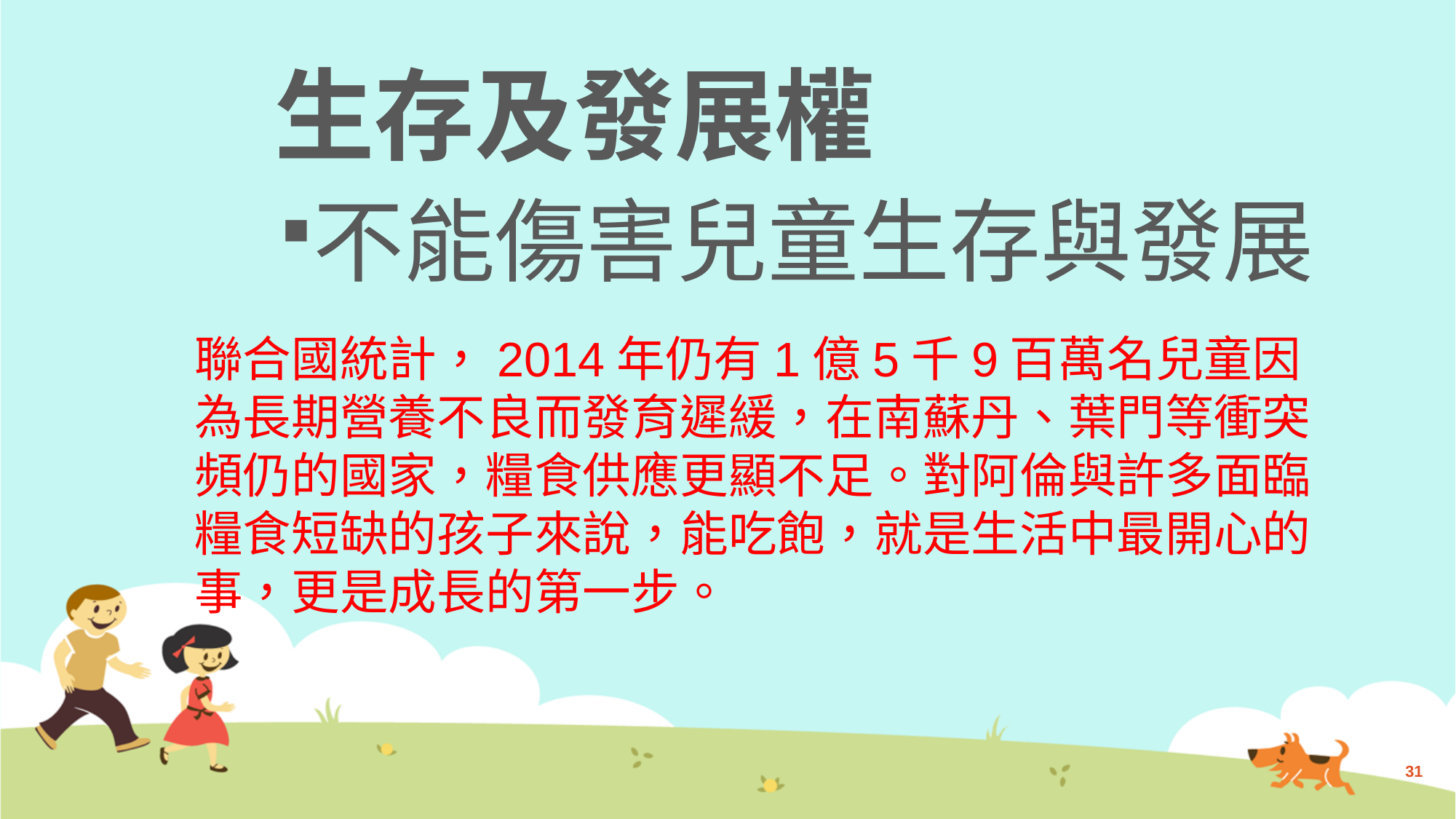

# 生存及發展權
不能傷害兒童生存與發展
聯合國統計，2014年仍有1億5千9百萬名兒童因為長期營養不良而發育遲緩，在南蘇丹、葉門等衝突頻仍的國家，糧食供應更顯不足。對阿倫與許多面臨糧食短缺的孩子來說，能吃飽，就是生活中最開心的事，更是成長的第一步。
31